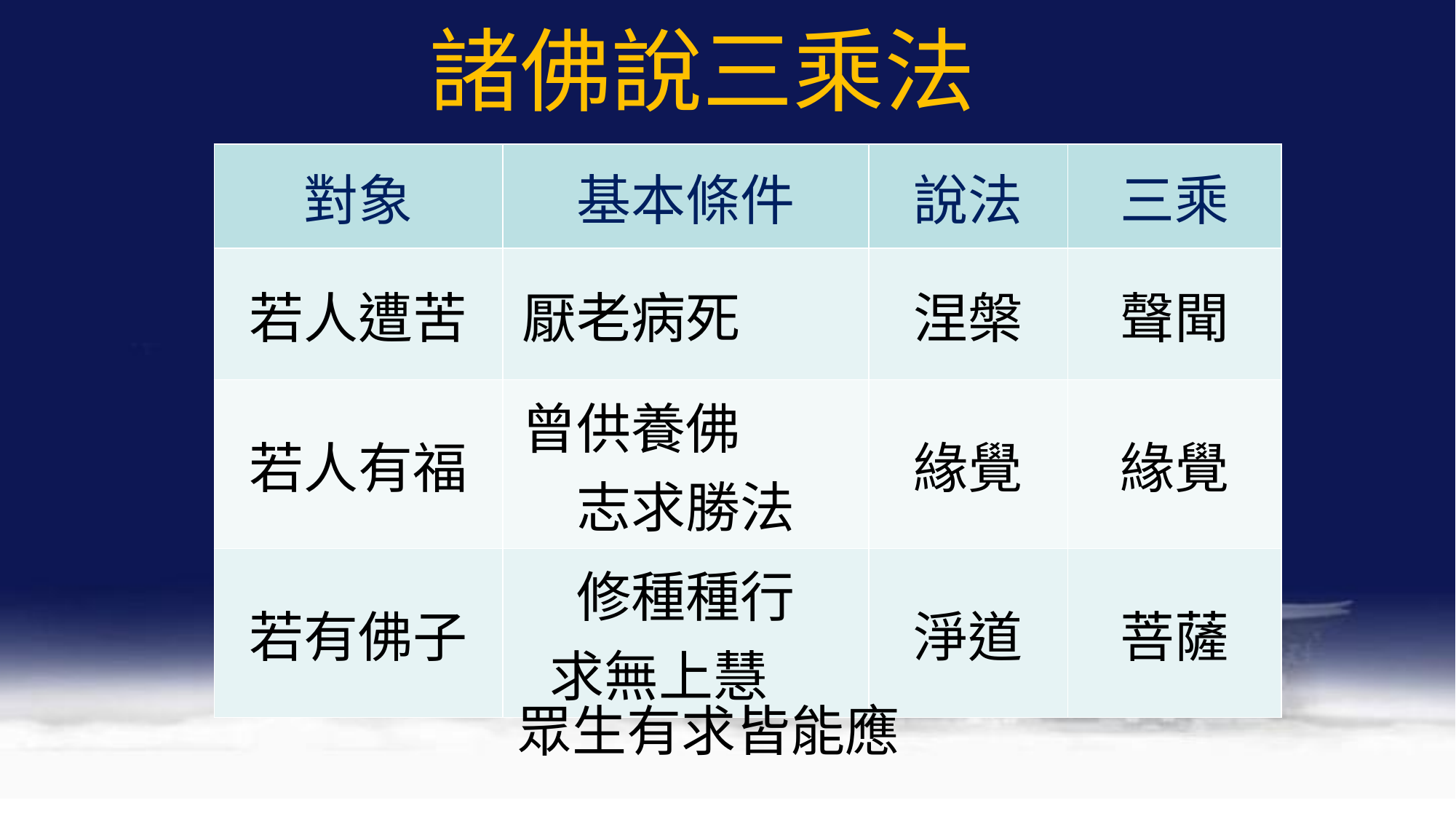

# 諸佛說三乘法
| 對象 | 基本條件 | 說法 | 三乘 |
| --- | --- | --- | --- |
| 若人遭苦 | 厭老病死 | 涅槃 | 聲聞 |
| 若人有福 | 曾供養佛　　志求勝法 | 緣覺 | 緣覺 |
| 若有佛子 | 修種種行 求無上慧 | 淨道 | 菩薩 |
眾生有求皆能應